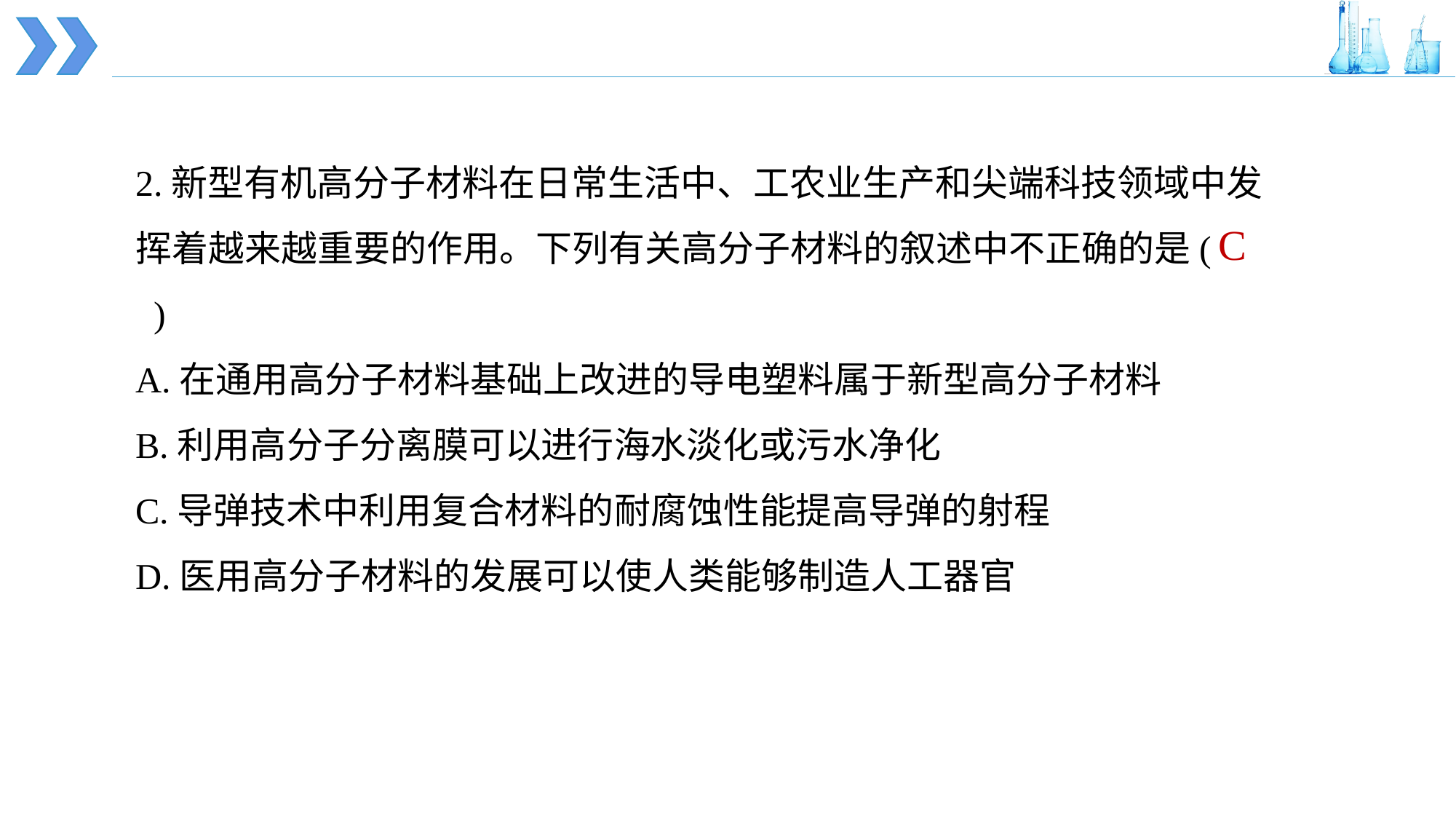

2.新型有机高分子材料在日常生活中、工农业生产和尖端科技领域中发挥着越来越重要的作用。下列有关高分子材料的叙述中不正确的是(      )
A.在通用高分子材料基础上改进的导电塑料属于新型高分子材料
B.利用高分子分离膜可以进行海水淡化或污水净化
C.导弹技术中利用复合材料的耐腐蚀性能提高导弹的射程
D.医用高分子材料的发展可以使人类能够制造人工器官
C